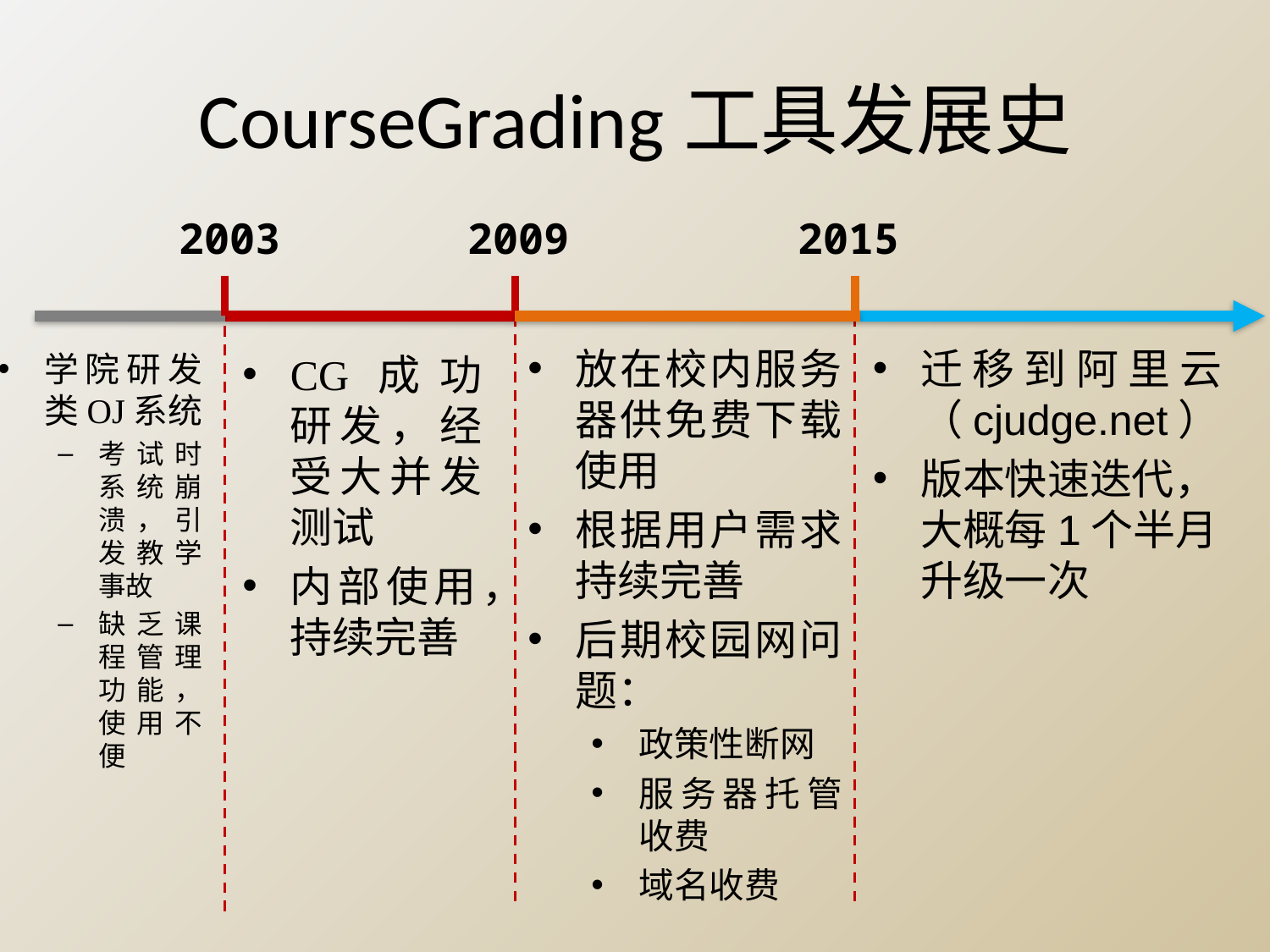

# CourseGrading工具发展史
2003
2009
2015
放在校内服务器供免费下载使用
根据用户需求持续完善
后期校园网问题：
政策性断网
服务器托管收费
域名收费

迁移到阿里云（cjudge.net）
版本快速迭代，大概每1个半月升级一次
学院研发类OJ系统
考试时系统崩溃，引发教学事故
缺乏课程管理功能，使用不便

CG成功研发，经受大并发测试
内部使用，持续完善